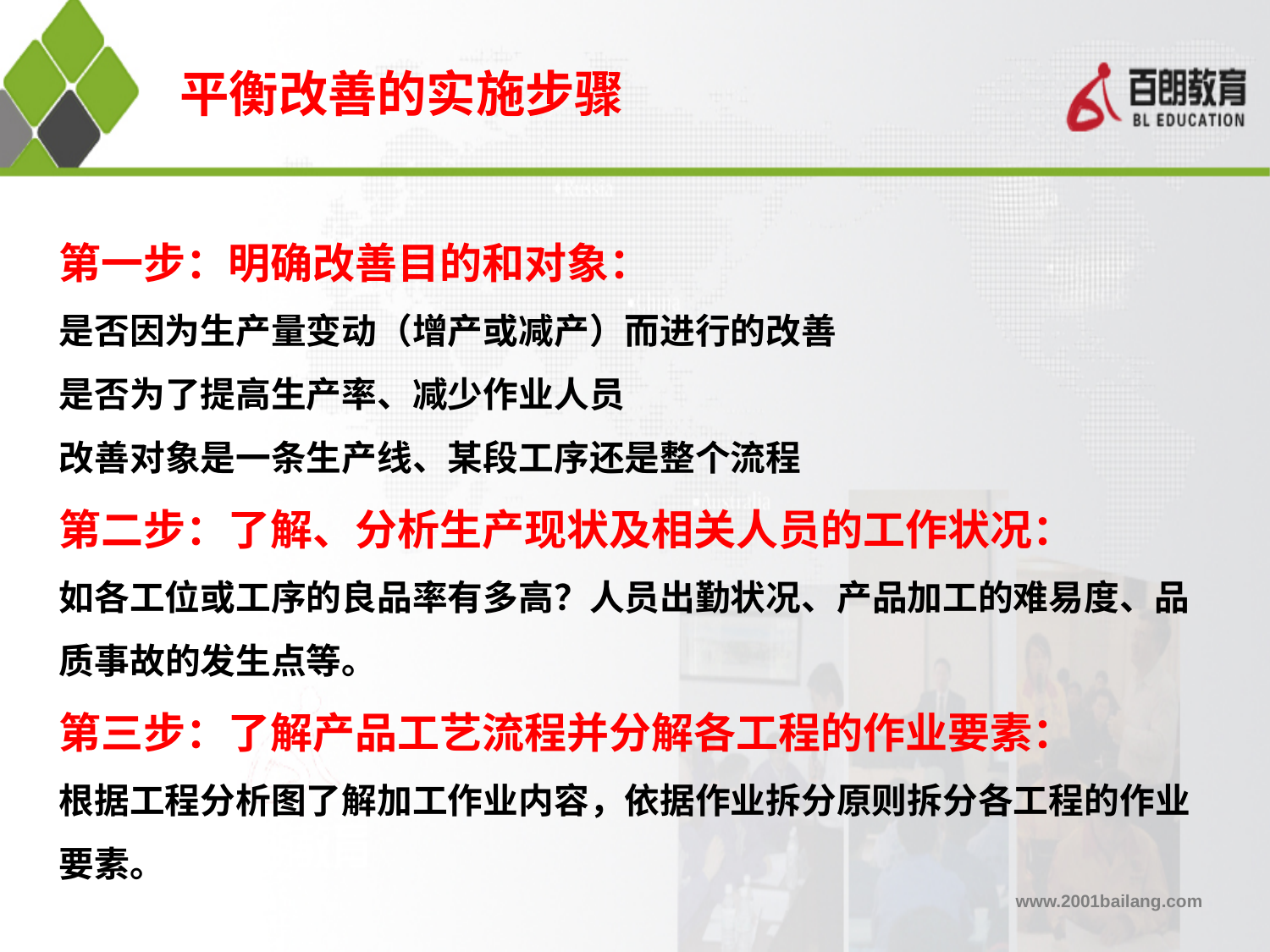

平衡改善的实施步骤
第一步：明确改善目的和对象：
是否因为生产量变动（增产或减产）而进行的改善
是否为了提高生产率、减少作业人员
改善对象是一条生产线、某段工序还是整个流程
第二步：了解、分析生产现状及相关人员的工作状况：
如各工位或工序的良品率有多高？人员出勤状况、产品加工的难易度、品质事故的发生点等。
第三步：了解产品工艺流程并分解各工程的作业要素：
根据工程分析图了解加工作业内容，依据作业拆分原则拆分各工程的作业要素。